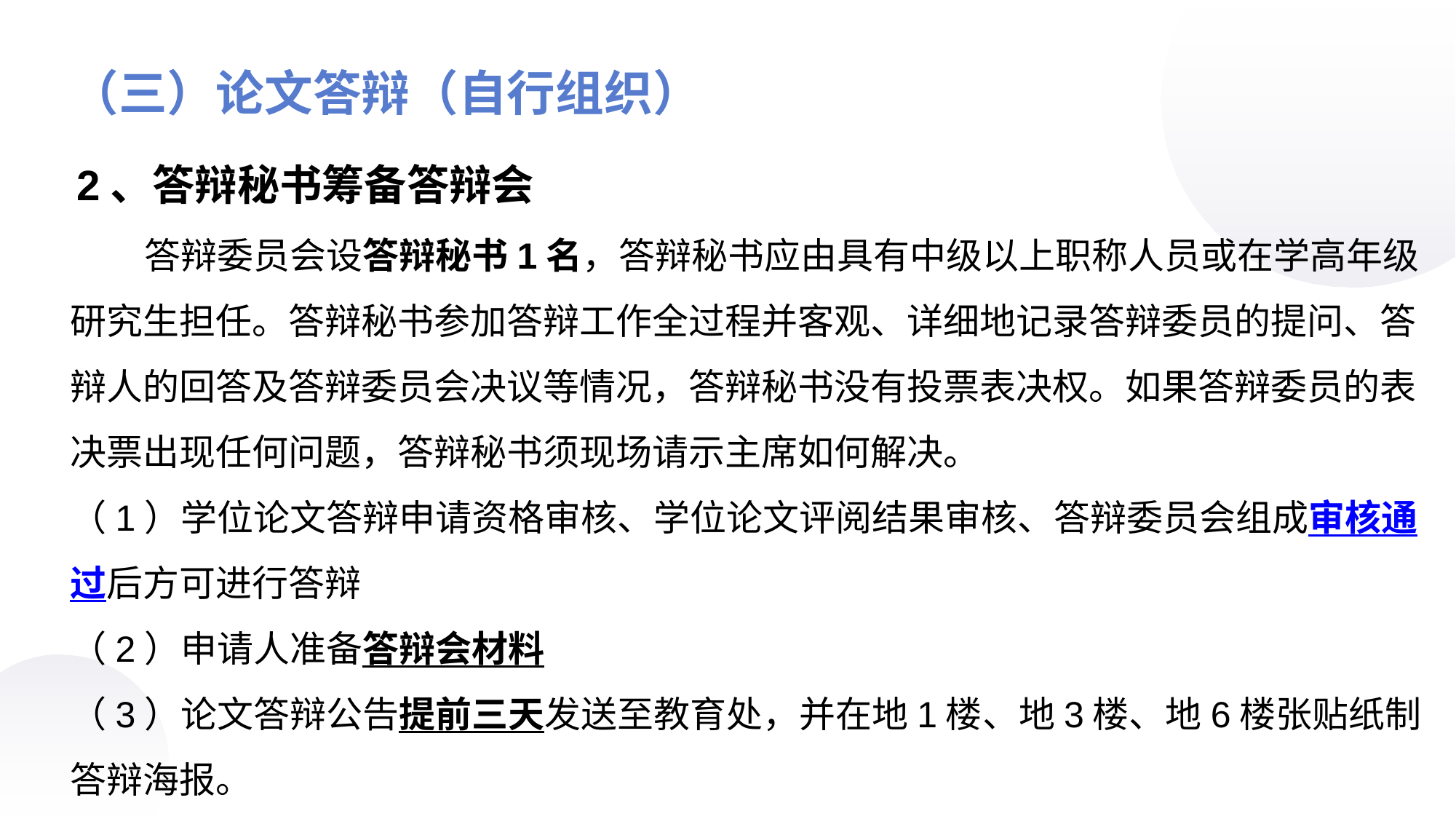

（三）论文答辩（自行组织）
2、答辩秘书筹备答辩会
        答辩委员会设答辩秘书1名，答辩秘书应由具有中级以上职称人员或在学高年级研究生担任。答辩秘书参加答辩工作全过程并客观、详细地记录答辩委员的提问、答辩人的回答及答辩委员会决议等情况，答辩秘书没有投票表决权。如果答辩委员的表决票出现任何问题，答辩秘书须现场请示主席如何解决。
（1）学位论文答辩申请资格审核、学位论文评阅结果审核、答辩委员会组成审核通过后方可进行答辩
（2）申请人准备答辩会材料
（3）论文答辩公告提前三天发送至教育处，并在地1楼、地3楼、地6楼张贴纸制答辩海报。